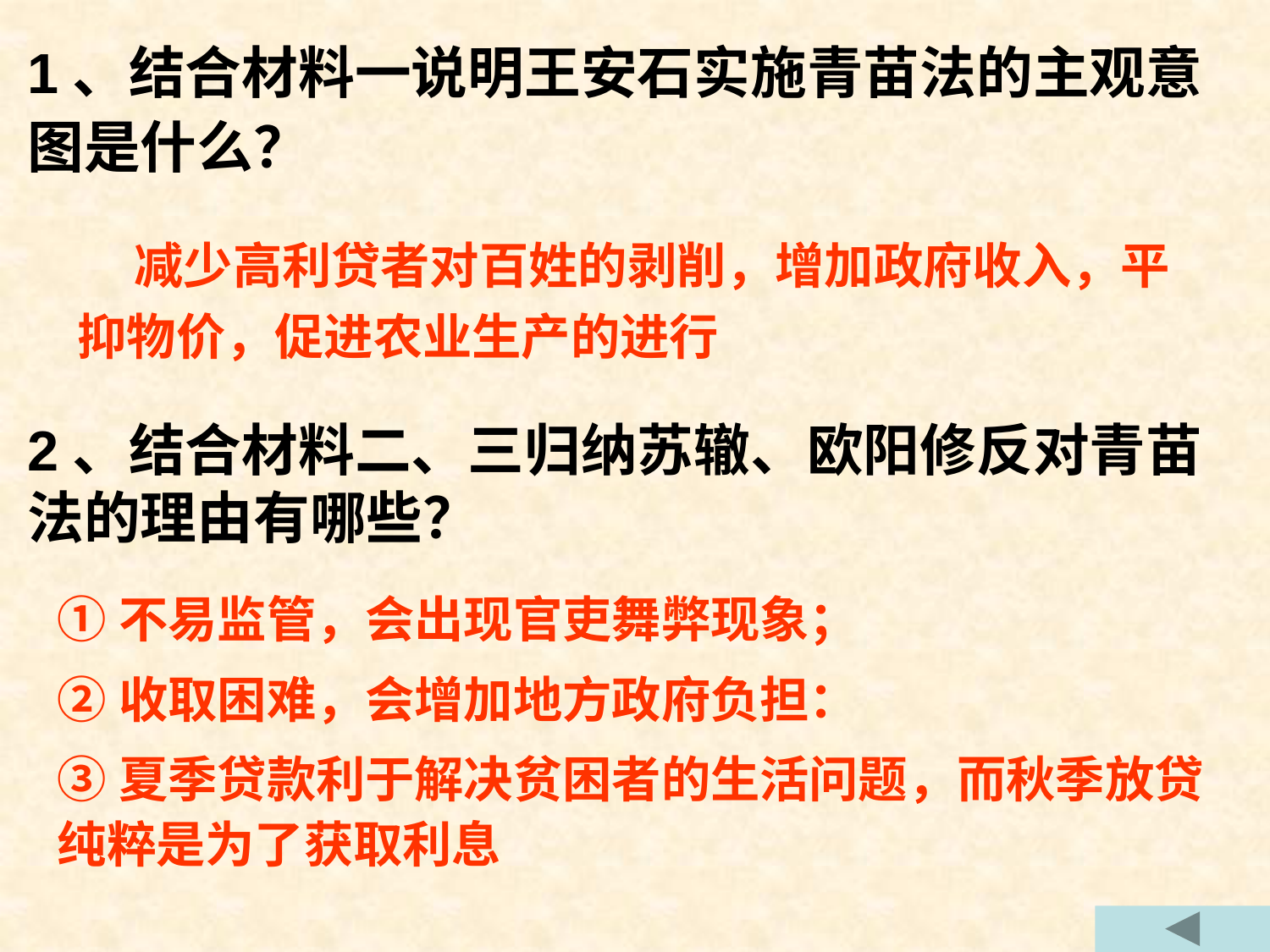

1、结合材料一说明王安石实施青苗法的主观意图是什么？
    减少高利贷者对百姓的剥削，增加政府收入，平抑物价，促进农业生产的进行
2、结合材料二、三归纳苏辙、欧阳修反对青苗法的理由有哪些？
①不易监管，会出现官吏舞弊现象；
②收取困难，会增加地方政府负担：
③夏季贷款利于解决贫困者的生活问题，而秋季放贷纯粹是为了获取利息